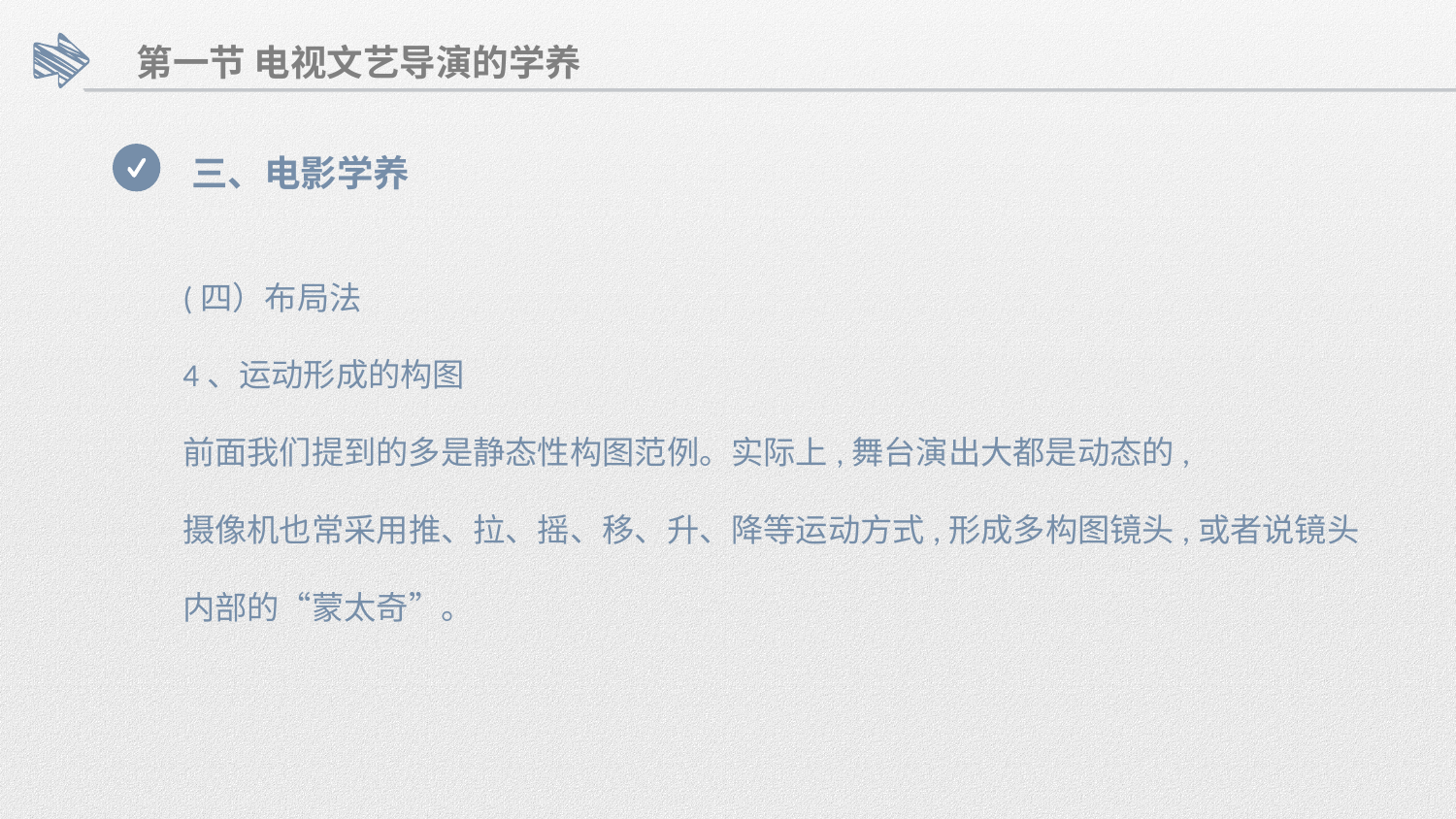

第一节 电视文艺导演的学养
三、电影学养

(四）布局法
4、运动形成的构图
前面我们提到的多是静态性构图范例。实际上,舞台演出大都是动态的,
摄像机也常采用推、拉、摇、移、升、降等运动方式,形成多构图镜头,或者说镜头
内部的“蒙太奇”。